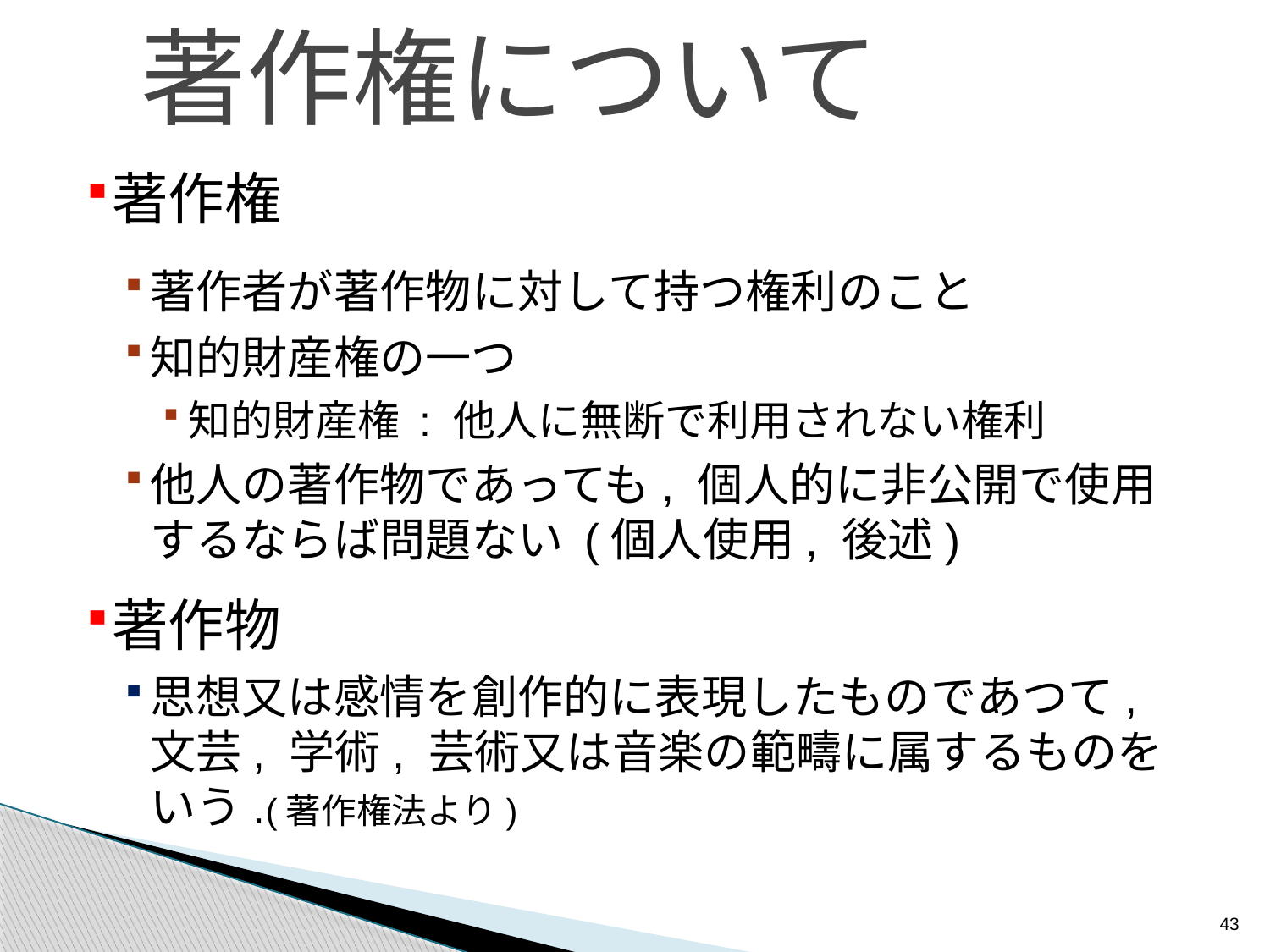

# 著作権について
著作権
著作者が著作物に対して持つ権利のこと
知的財産権の一つ
知的財産権 : 他人に無断で利用されない権利
他人の著作物であっても, 個人的に非公開で使用するならば問題ない (個人使用, 後述)
著作物
思想又は感情を創作的に表現したものであつて, 文芸, 学術, 芸術又は音楽の範疇に属するものをいう.(著作権法より)
43